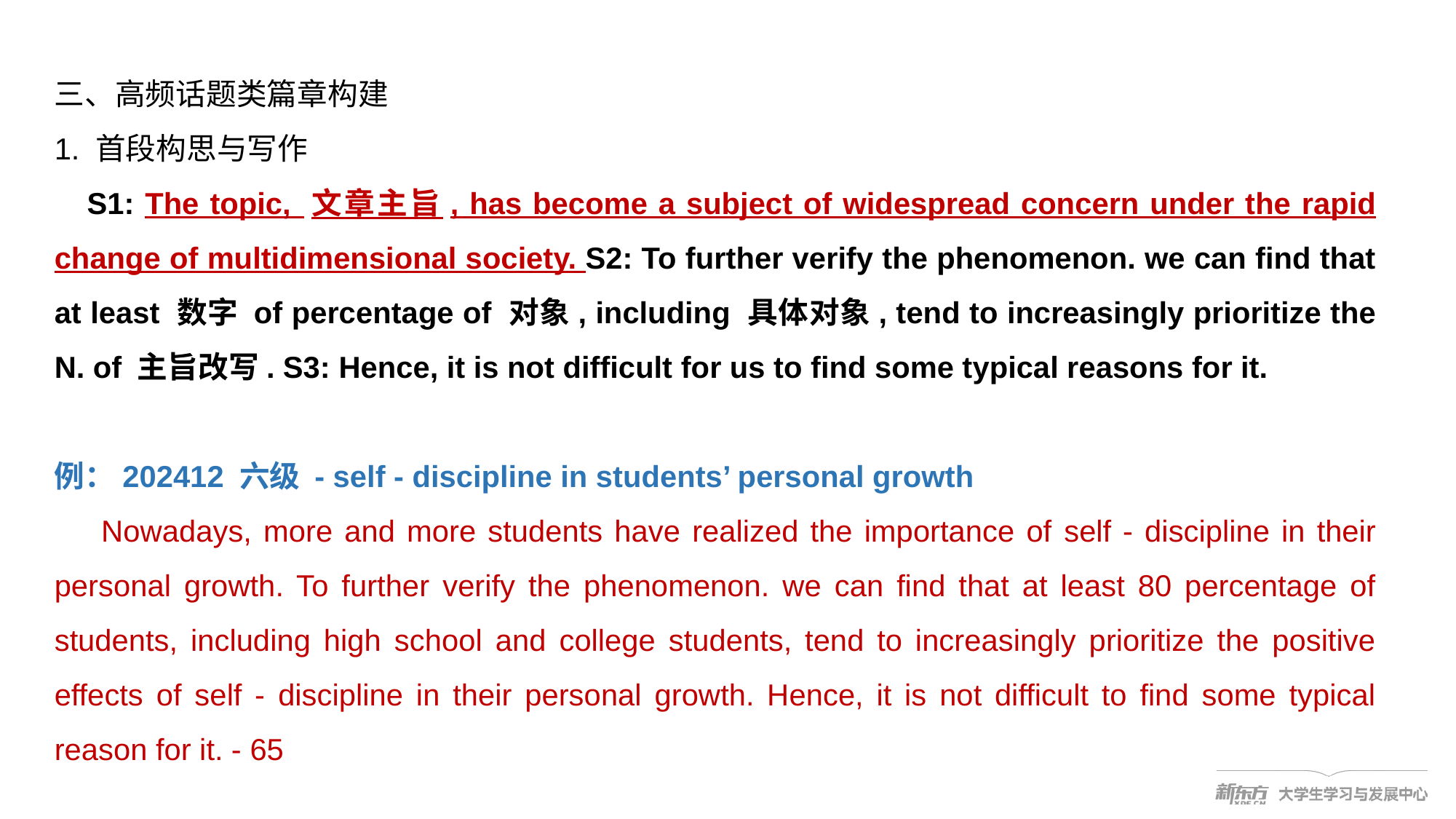

三、高频话题类篇章构建
1. 首段构思与写作
   S1: The topic, 文章主旨, has become a subject of widespread concern under the rapid change of multidimensional society. S2: To further verify the phenomenon. we can find that at least 数字 of percentage of 对象, including 具体对象, tend to increasingly prioritize the N. of 主旨改写. S3: Hence, it is not difficult for us to find some typical reasons for it.

例：202412 六级 - self - discipline in students’ personal growth
    Nowadays, more and more students have realized the importance of self - discipline in their personal growth. To further verify the phenomenon. we can find that at least 80 percentage of students, including high school and college students, tend to increasingly prioritize the positive effects of self - discipline in their personal growth. Hence, it is not difficult to find some typical reason for it. - 65